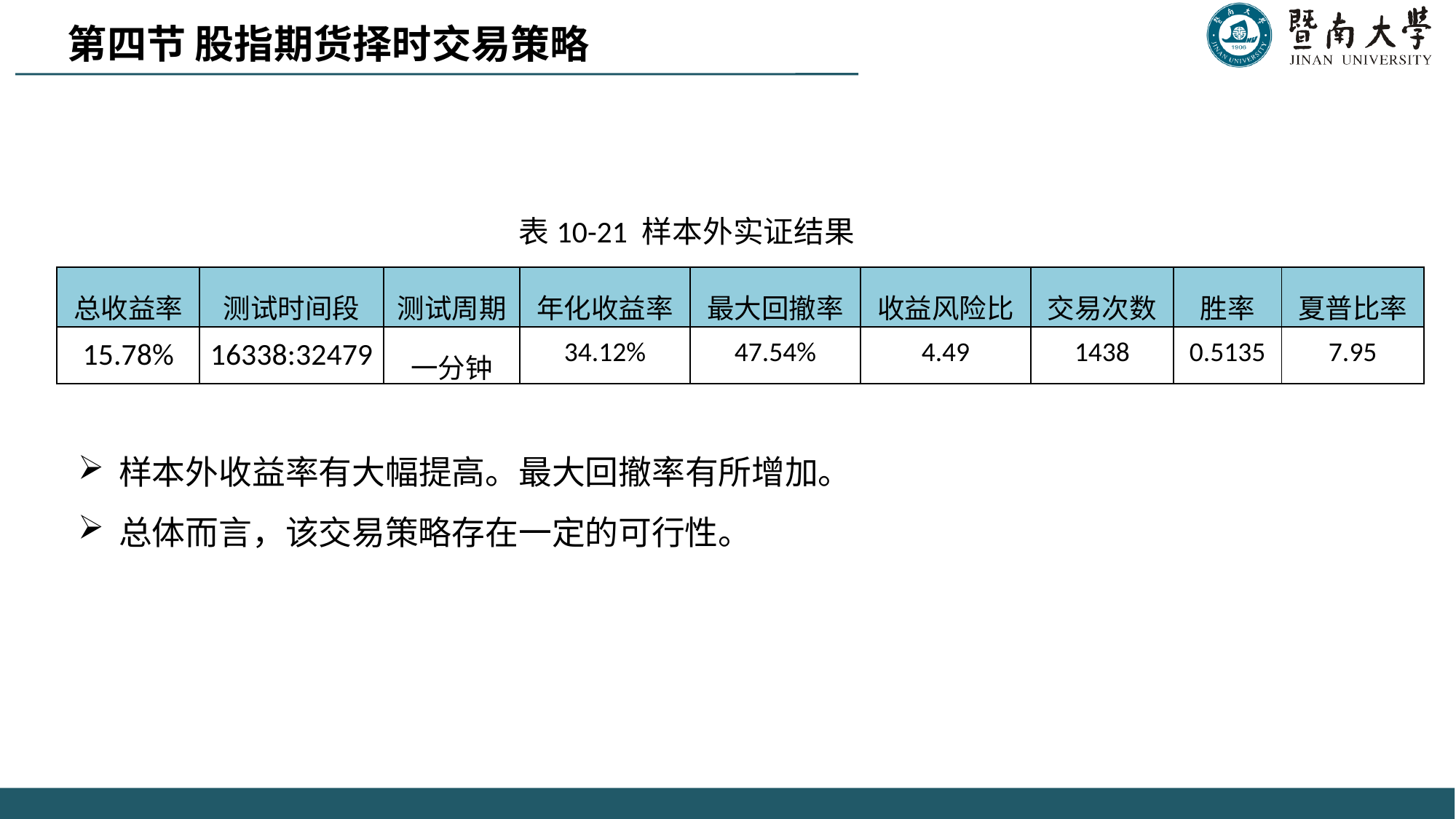

第四节 股指期货择时交易策略
表10-21 样本外实证结果
| 总收益率 | 测试时间段 | 测试周期 | 年化收益率 | 最大回撤率 | 收益风险比 | 交易次数 | 胜率 | 夏普比率 |
| --- | --- | --- | --- | --- | --- | --- | --- | --- |
| 15.78% | 16338:32479 | 一分钟 | 34.12% | 47.54% | 4.49 | 1438 | 0.5135 | 7.95 |
样本外收益率有大幅提高。最大回撤率有所增加。
总体而言，该交易策略存在一定的可行性。